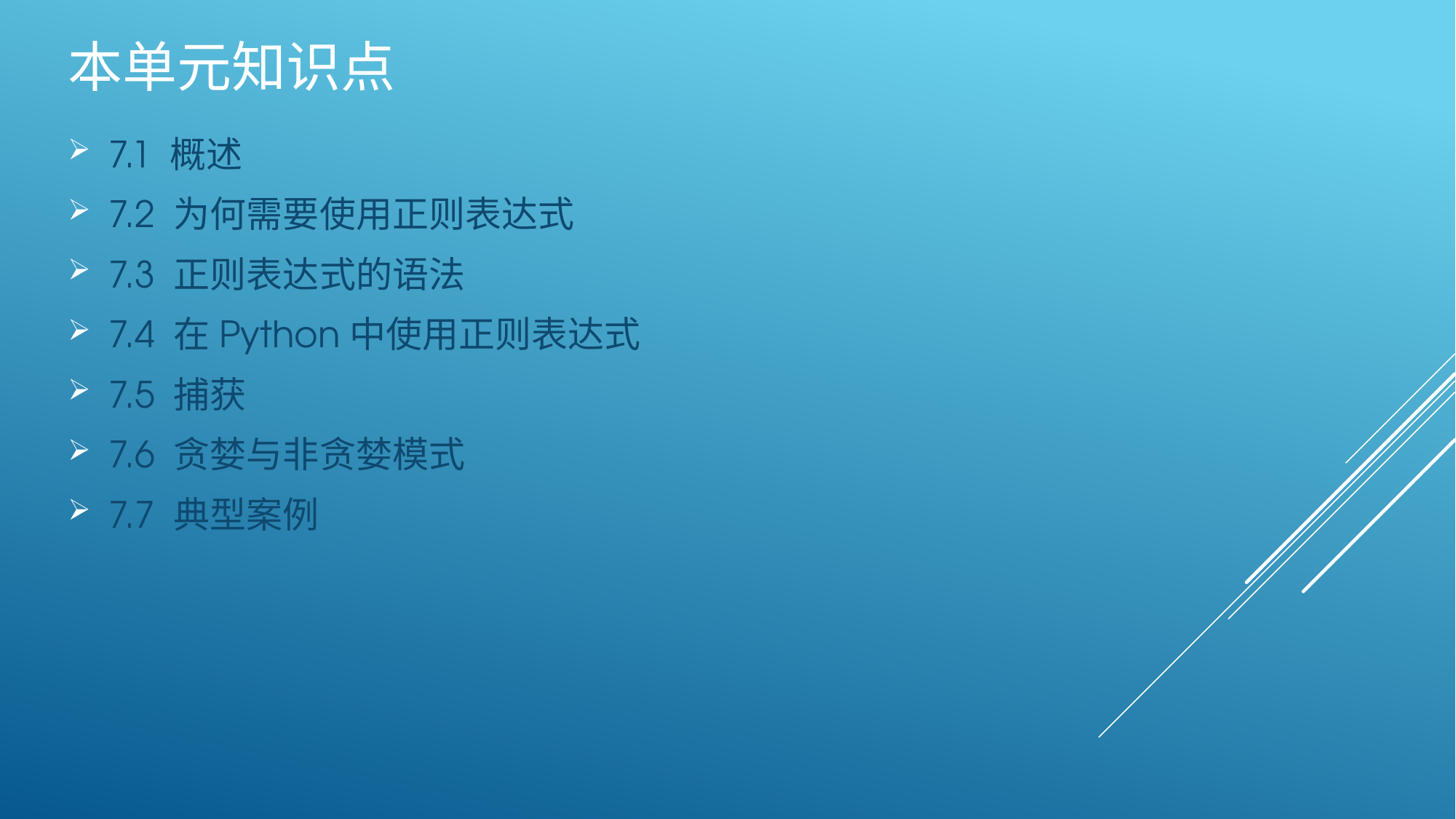

# 本单元知识点
7.1 概述
7.2 为何需要使用正则表达式
7.3 正则表达式的语法
7.4 在Python中使用正则表达式
7.5 捕获
7.6 贪婪与非贪婪模式
7.7 典型案例